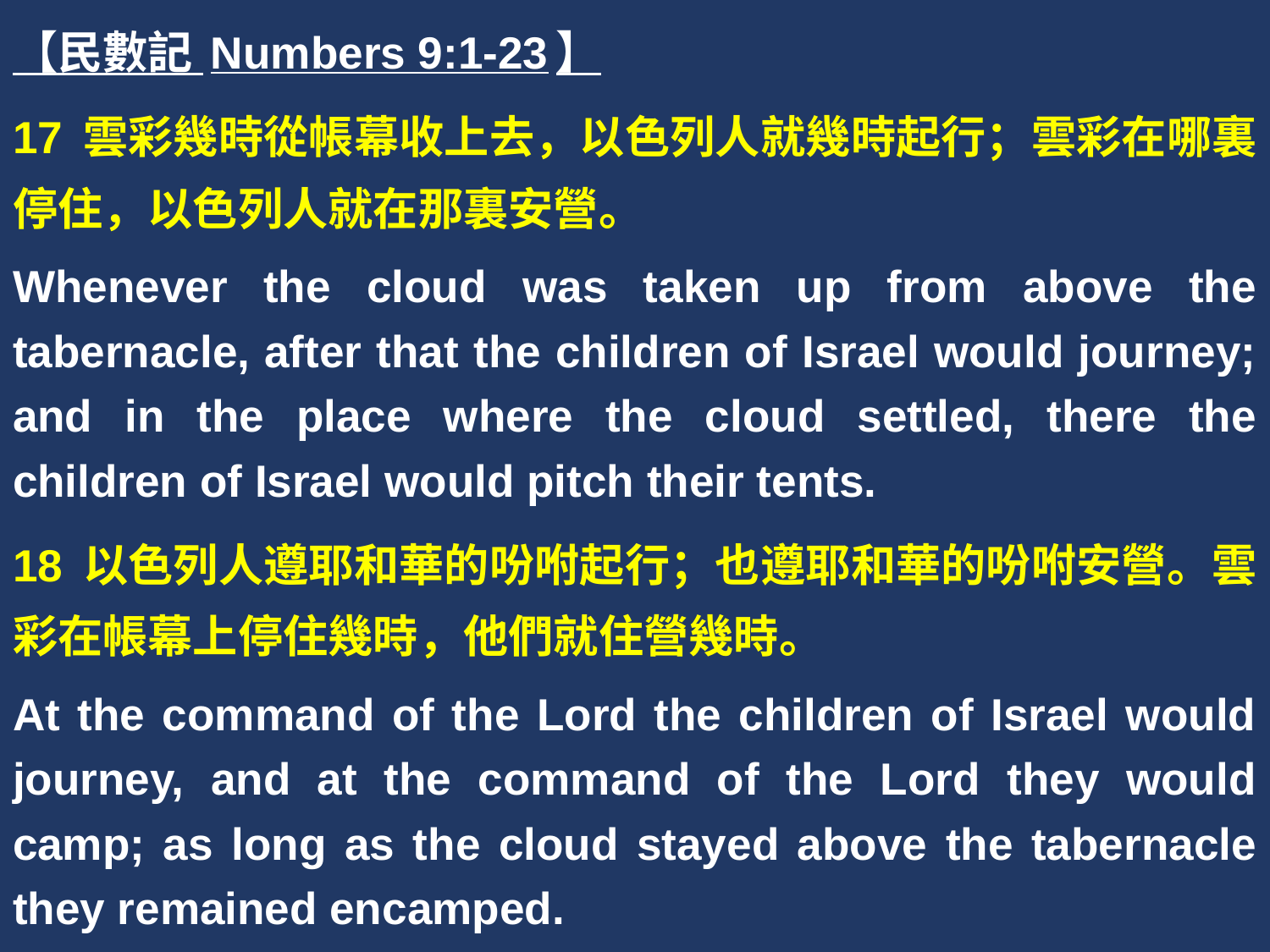

【民數記 Numbers 9:1-23】
17 雲彩幾時從帳幕收上去，以色列人就幾時起行；雲彩在哪裏停住，以色列人就在那裏安營。
Whenever the cloud was taken up from above the tabernacle, after that the children of Israel would journey; and in the place where the cloud settled, there the children of Israel would pitch their tents.
18 以色列人遵耶和華的吩咐起行；也遵耶和華的吩咐安營。雲彩在帳幕上停住幾時，他們就住營幾時。
At the command of the Lord the children of Israel would journey, and at the command of the Lord they would camp; as long as the cloud stayed above the tabernacle they remained encamped.